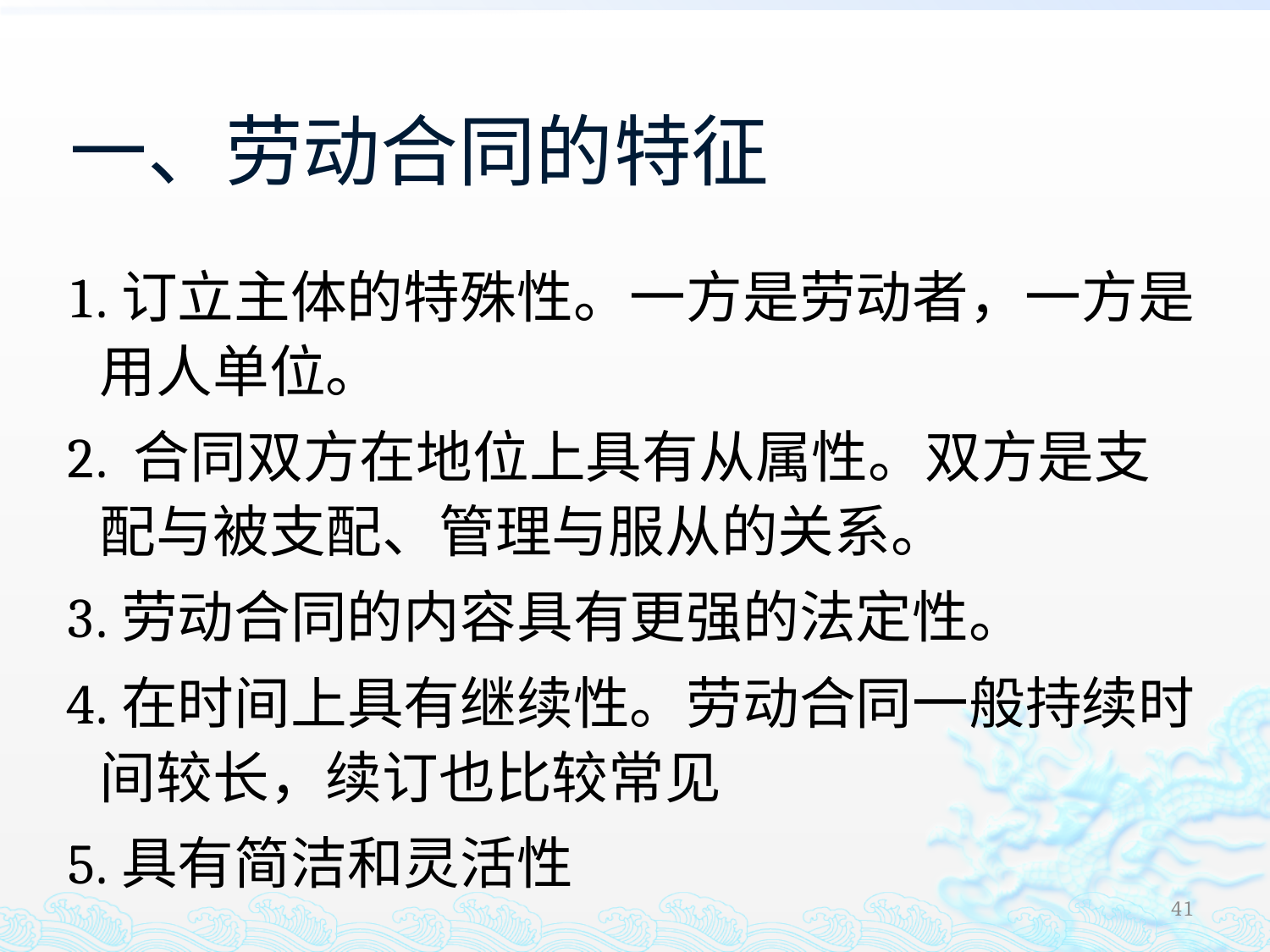

# 一、劳动合同的特征
 1.订立主体的特殊性。一方是劳动者，一方是用人单位。
 2. 合同双方在地位上具有从属性。双方是支配与被支配、管理与服从的关系。
 3.劳动合同的内容具有更强的法定性。
 4.在时间上具有继续性。劳动合同一般持续时间较长，续订也比较常见
 5.具有简洁和灵活性
41